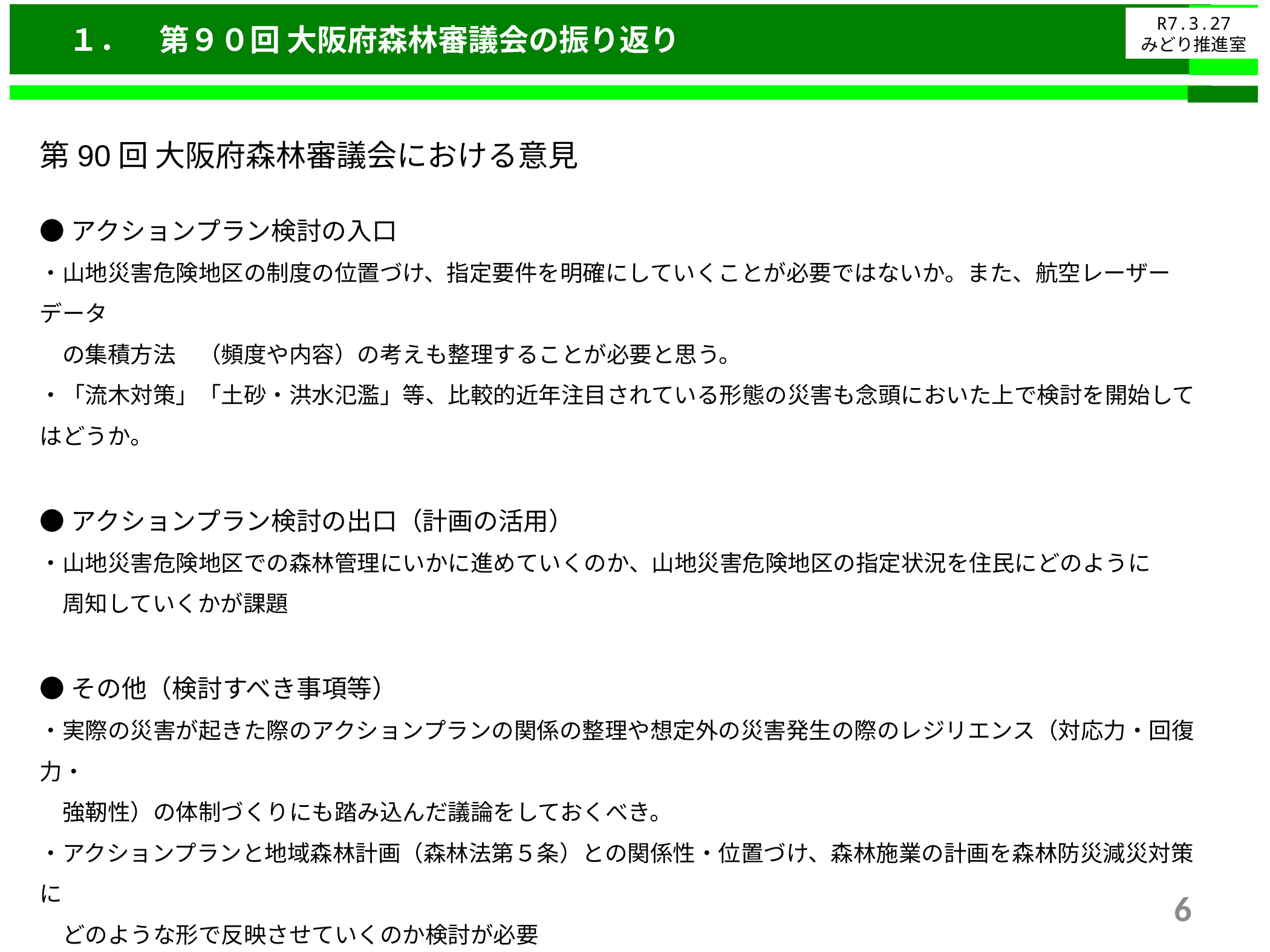

１．　第９０回 大阪府森林審議会の振り返り

R7.3.27
みどり推進室
事前③
第90回 大阪府森林審議会における意見

●アクションプラン検討の入口
・山地災害危険地区の制度の位置づけ、指定要件を明確にしていくことが必要ではないか。また、航空レーザーデータ
　の集積方法　（頻度や内容）の考えも整理することが必要と思う。
・「流木対策」「土砂・洪水氾濫」等、比較的近年注目されている形態の災害も念頭においた上で検討を開始してはどうか。

●アクションプラン検討の出口（計画の活用）
・山地災害危険地区での森林管理にいかに進めていくのか、山地災害危険地区の指定状況を住民にどのように
　周知していくかが課題

●その他（検討すべき事項等）
・実際の災害が起きた際のアクションプランの関係の整理や想定外の災害発生の際のレジリエンス（対応力・回復力・
　強靭性）の体制づくりにも踏み込んだ議論をしておくべき。
・アクションプランと地域森林計画（森林法第５条）との関係性・位置づけ、森林施業の計画を森林防災減災対策に
　どのような形で反映させていくのか検討が必要
6